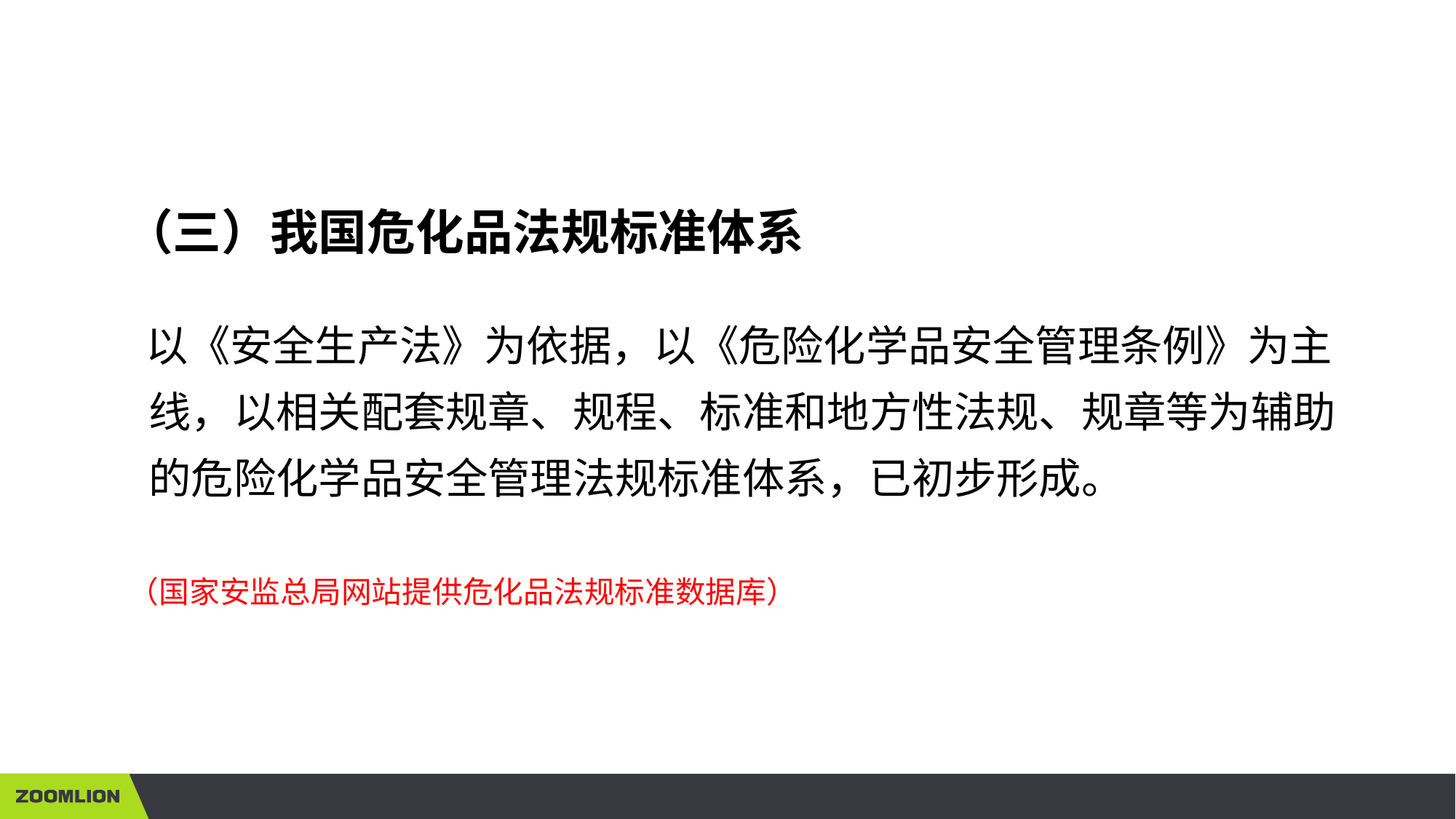

（三）我国危化品法规标准体系
     以《安全生产法》为依据，以《危险化学品安全管理条例》为主线，以相关配套规章、规程、标准和地方性法规、规章等为辅助的危险化学品安全管理法规标准体系，已初步形成。

  （国家安监总局网站提供危化品法规标准数据库）